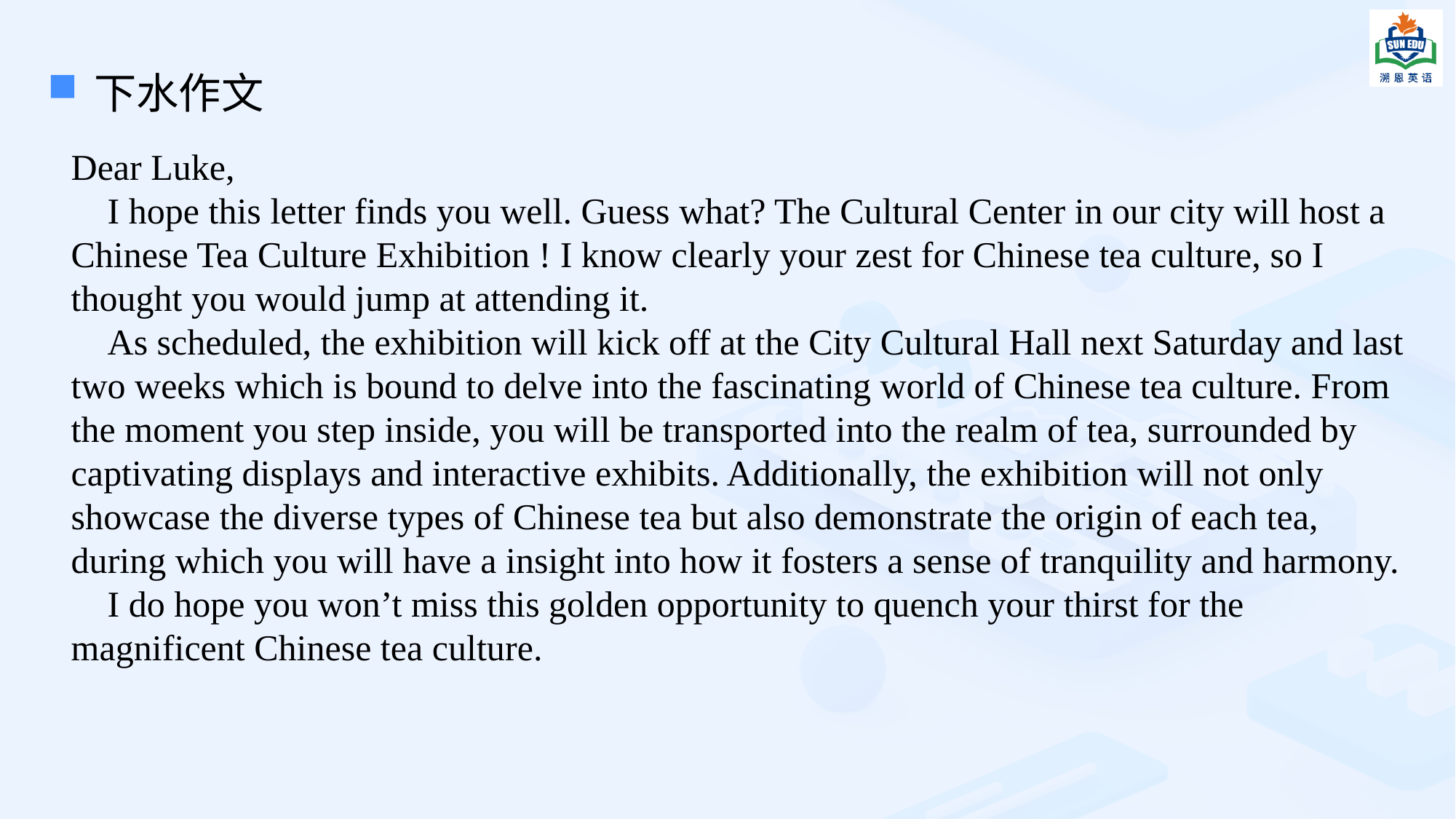

下水作文
Dear Luke,
    I hope this letter finds you well. Guess what? The Cultural Center in our city will host a Chinese Tea Culture Exhibition ! I know clearly your zest for Chinese tea culture, so I thought you would jump at attending it.
    As scheduled, the exhibition will kick off at the City Cultural Hall next Saturday and last two weeks which is bound to delve into the fascinating world of Chinese tea culture. From the moment you step inside, you will be transported into the realm of tea, surrounded by captivating displays and interactive exhibits. Additionally, the exhibition will not only showcase the diverse types of Chinese tea but also demonstrate the origin of each tea, during which you will have a insight into how it fosters a sense of tranquility and harmony.
    I do hope you won’t miss this golden opportunity to quench your thirst for the magnificent Chinese tea culture.